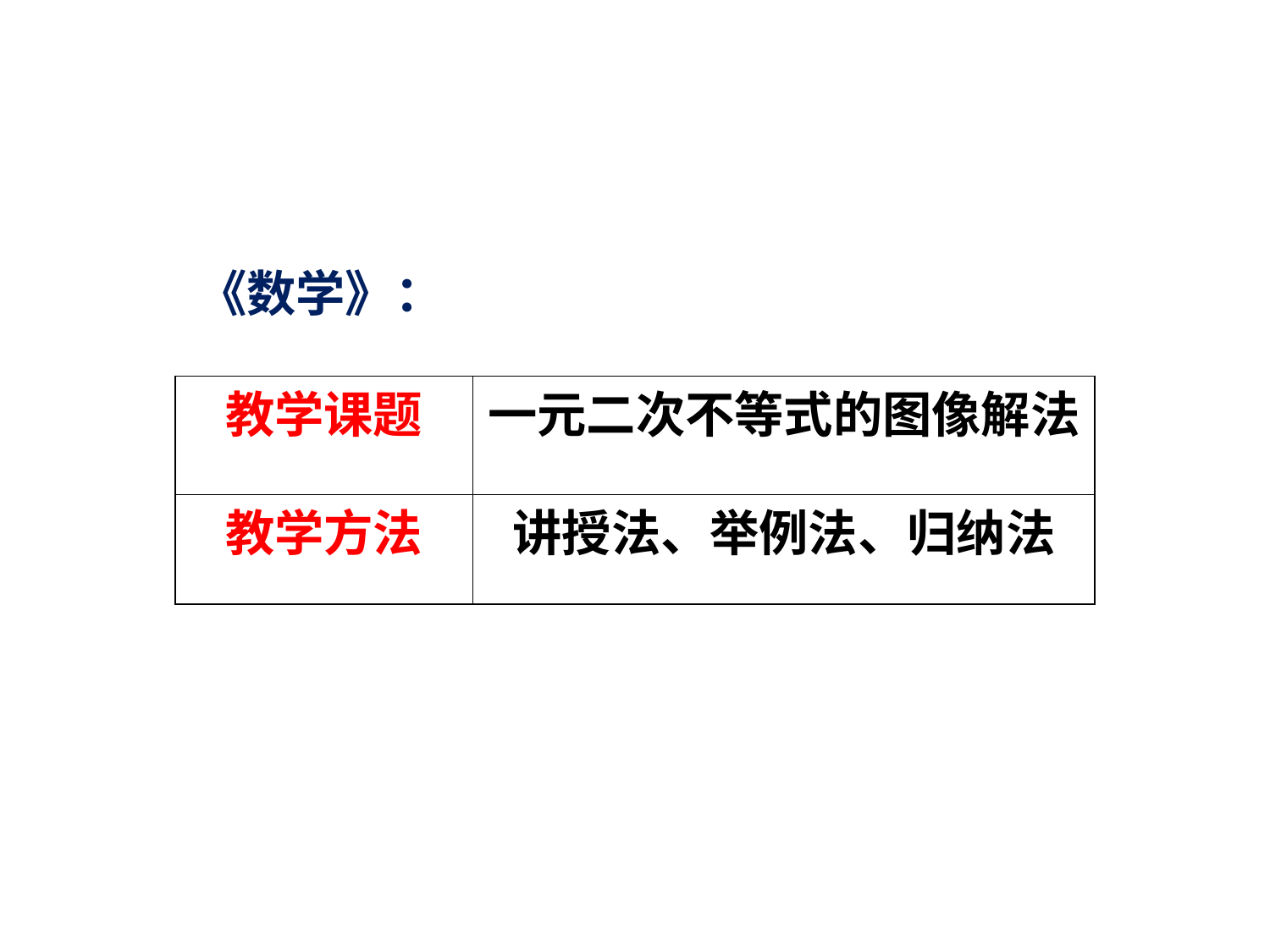

《数学》：
| 教学课题 | 一元二次不等式的图像解法 |
| --- | --- |
| 教学方法 | 讲授法、举例法、归纳法 |